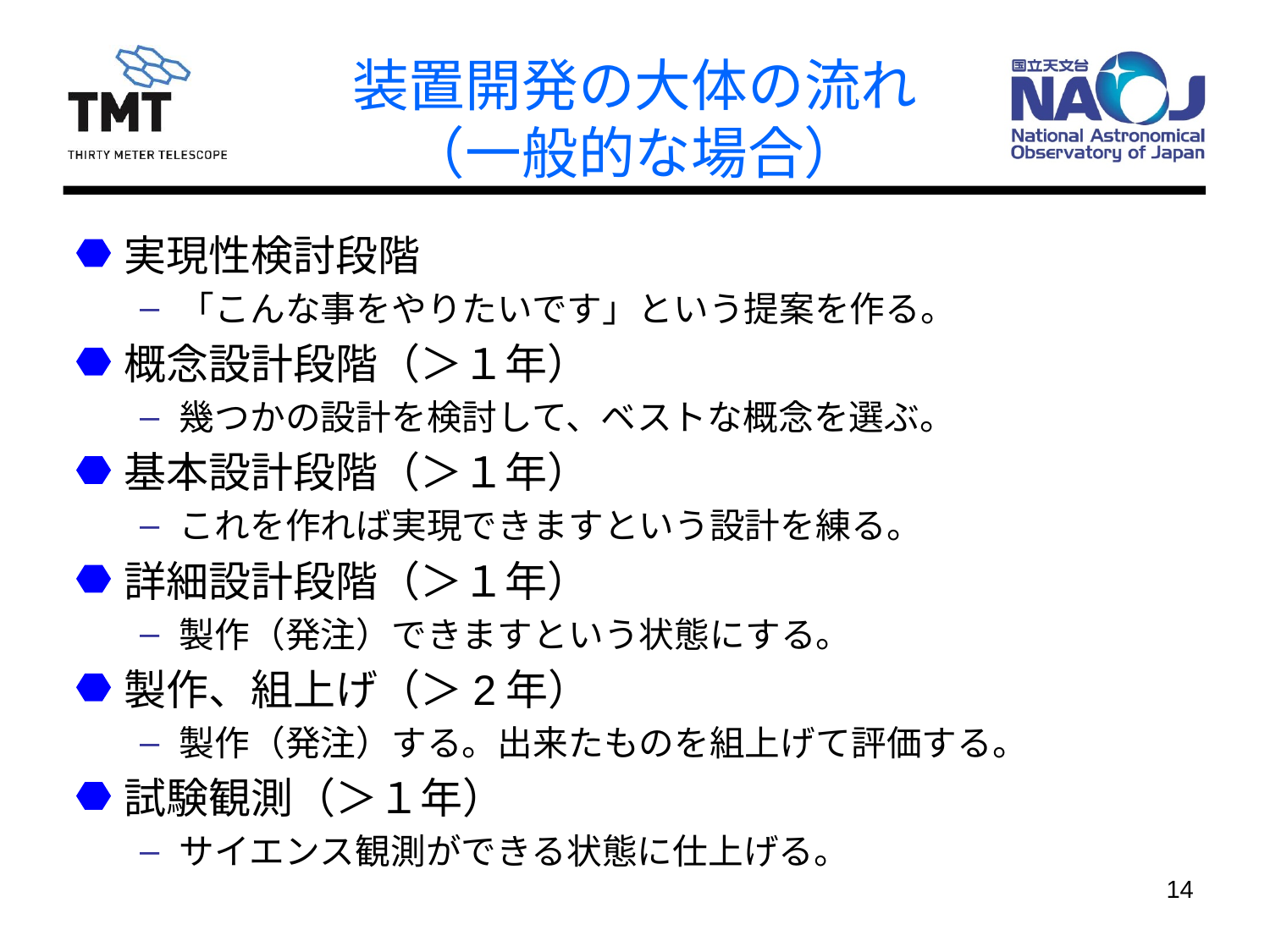

# 装置開発の大体の流れ （一般的な場合）
実現性検討段階
「こんな事をやりたいです」という提案を作る。
概念設計段階（＞１年）
幾つかの設計を検討して、ベストな概念を選ぶ。
基本設計段階（＞１年）
これを作れば実現できますという設計を練る。
詳細設計段階（＞１年）
製作（発注）できますという状態にする。
製作、組上げ（＞2年）
製作（発注）する。出来たものを組上げて評価する。
試験観測（＞１年）
サイエンス観測ができる状態に仕上げる。
14